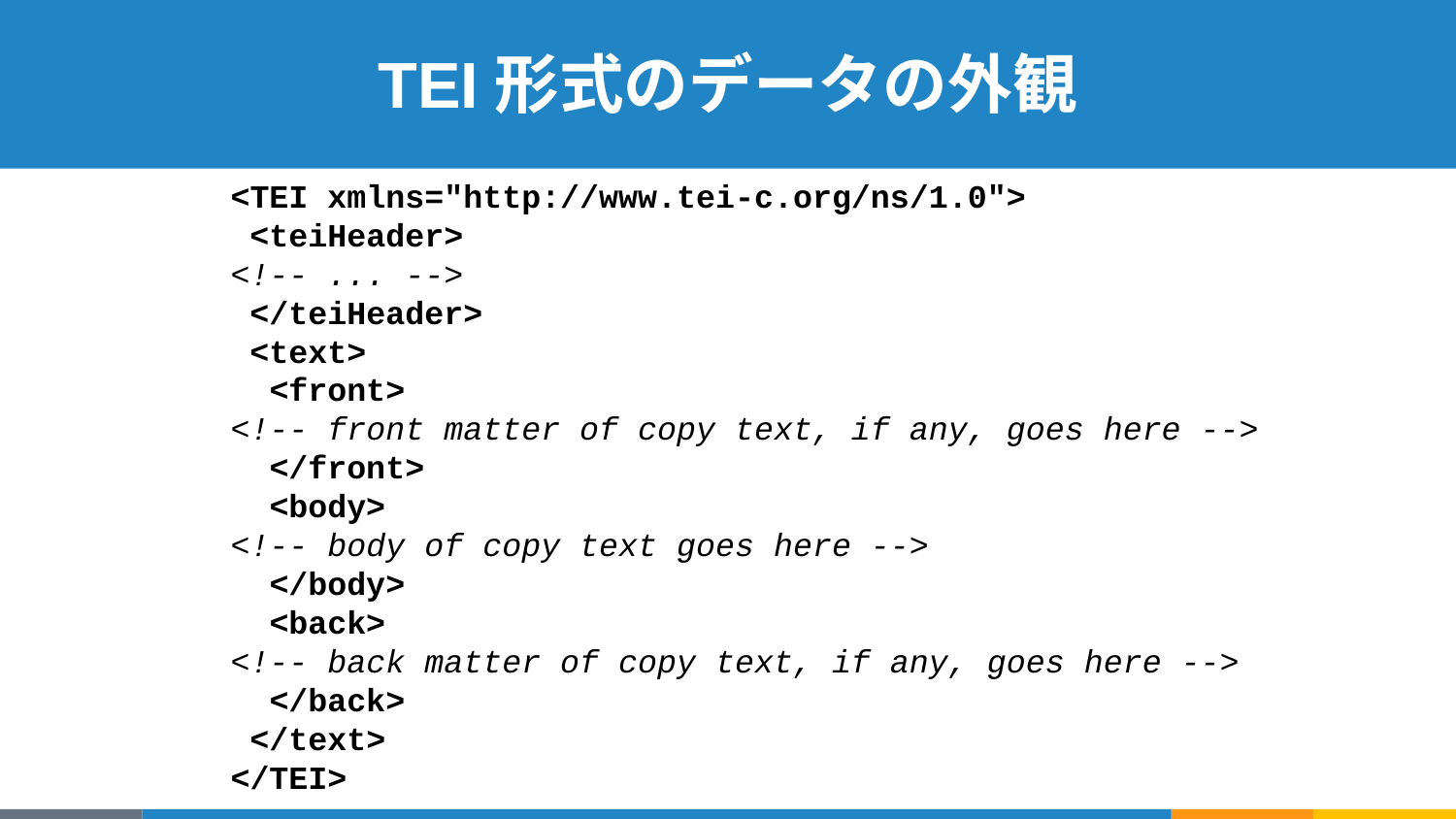

# TEI形式のデータの外観
<TEI xmlns="http://www.tei-c.org/ns/1.0">
 <teiHeader>
<!-- ... -->
 </teiHeader>
 <text>
  <front>
<!-- front matter of copy text, if any, goes here -->
  </front>
  <body>
<!-- body of copy text goes here -->
  </body>
  <back>
<!-- back matter of copy text, if any, goes here -->
  </back>
 </text>
</TEI>